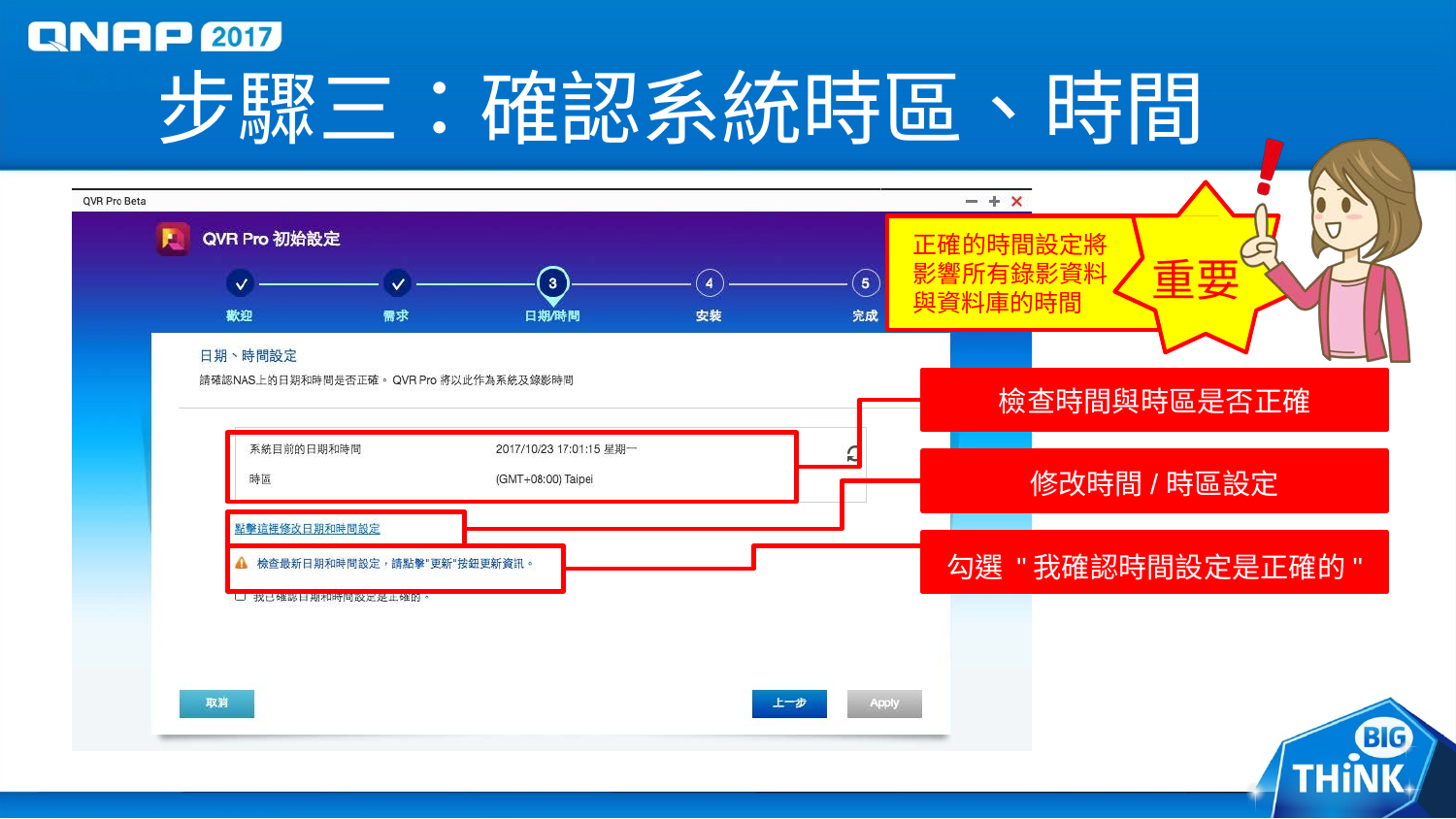

# 步驟三：確認系統時區、時間

正確的時間設定將 影響所有錄影資料 與資料庫的時間
重要

檢查時間與時區是否正確

修改時間/時區設定

勾選"我確認時間設定是正確的"